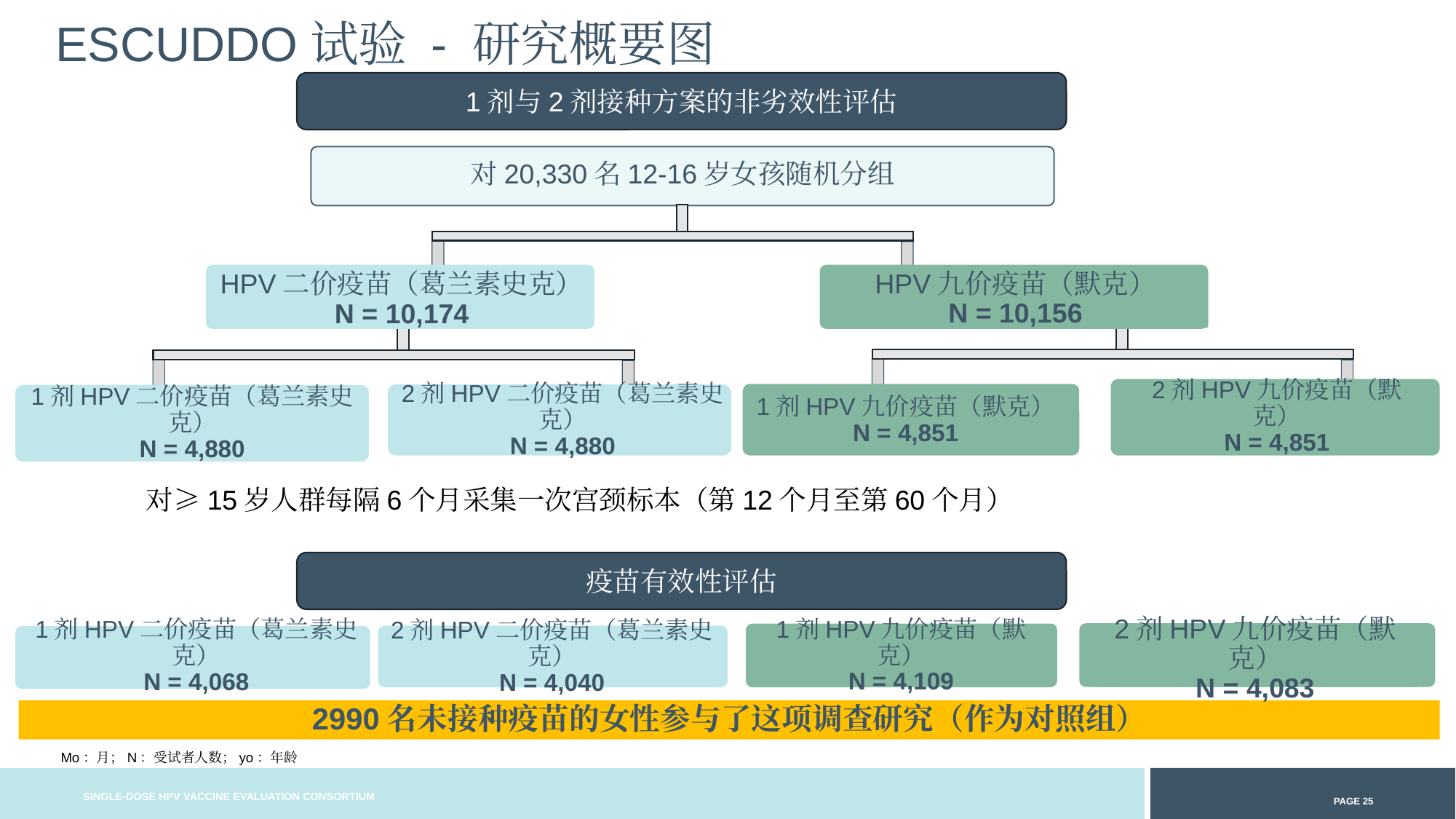

ESCUDDO试验 - 研究概要图
1剂与2剂接种方案的非劣效性评估

对20,330名12-16岁女孩随机分组

HPV二价疫苗（葛兰素史克）
N = 10,174

HPV九价疫苗（默克）
N = 10,156

2剂HPV九价疫苗（默克）
N = 4,851

1剂HPV九价疫苗（默克）
N = 4,851
2剂HPV二价疫苗（葛兰素史克）
N = 4,880
1剂HPV二价疫苗（葛兰素史克）
N = 4,880
对≥15岁人群每隔6个月采集一次宫颈标本（第12个月至第60个月）
疫苗有效性评估

2剂HPV九价疫苗（默克）
N = 4,083

1剂HPV九价疫苗（默克）
N = 4,109

1剂HPV二价疫苗（葛兰素史克）
N = 4,068
2剂HPV二价疫苗（葛兰素史克）
N = 4,040
2990名未接种疫苗的女性参与了这项调查研究（作为对照组）
Mo：月；N：受试者人数；yo：年龄